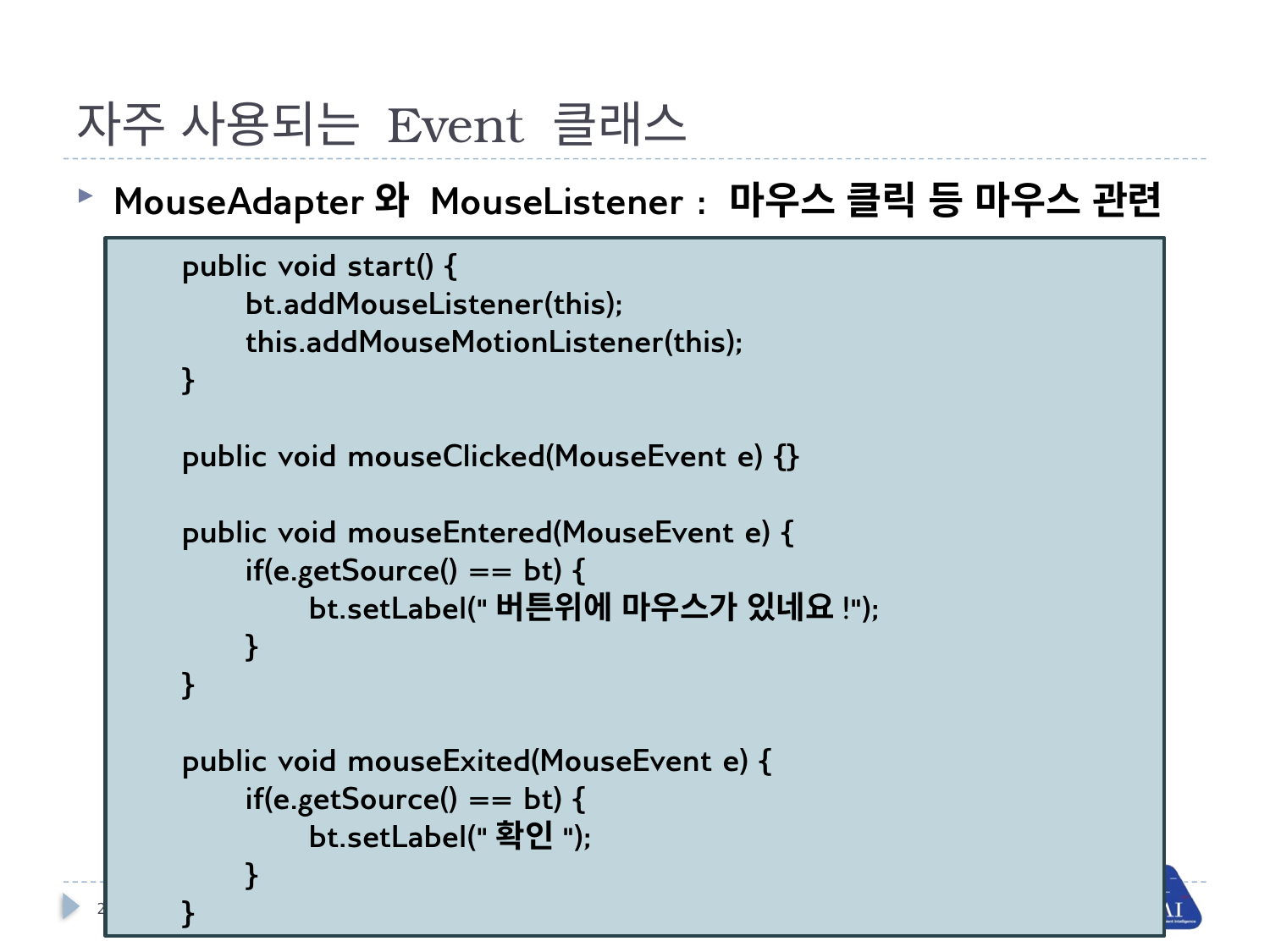

# 자주 사용되는 Event 클래스
MouseAdapter와 MouseListener : 마우스 클릭 등 마우스 관련

public void start() {
bt.addMouseListener(this);
this.addMouseMotionListener(this);
}

public void mouseClicked(MouseEvent e) {}

public void mouseEntered(MouseEvent e) {
if(e.getSource() == bt) {
bt.setLabel("버튼위에 마우스가 있네요!");
}
}

public void mouseExited(MouseEvent e) {
if(e.getSource() == bt) {
bt.setLabel("확인");
}
}